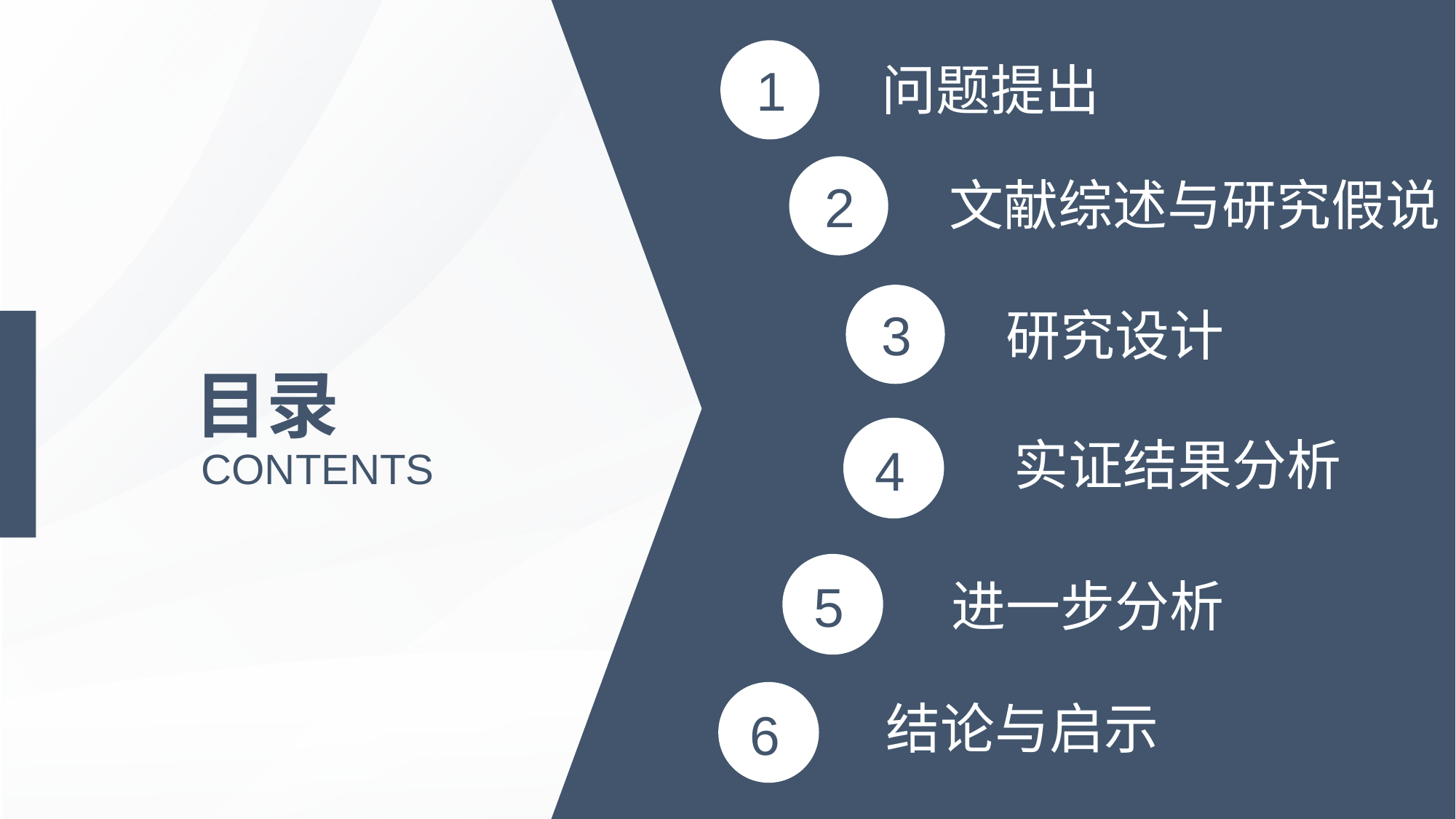

问题提出
1

文献综述与研究假说
2

研究设计
3
目录

实证结果分析
4
CONTENTS

进一步分析
5

结论与启示
6